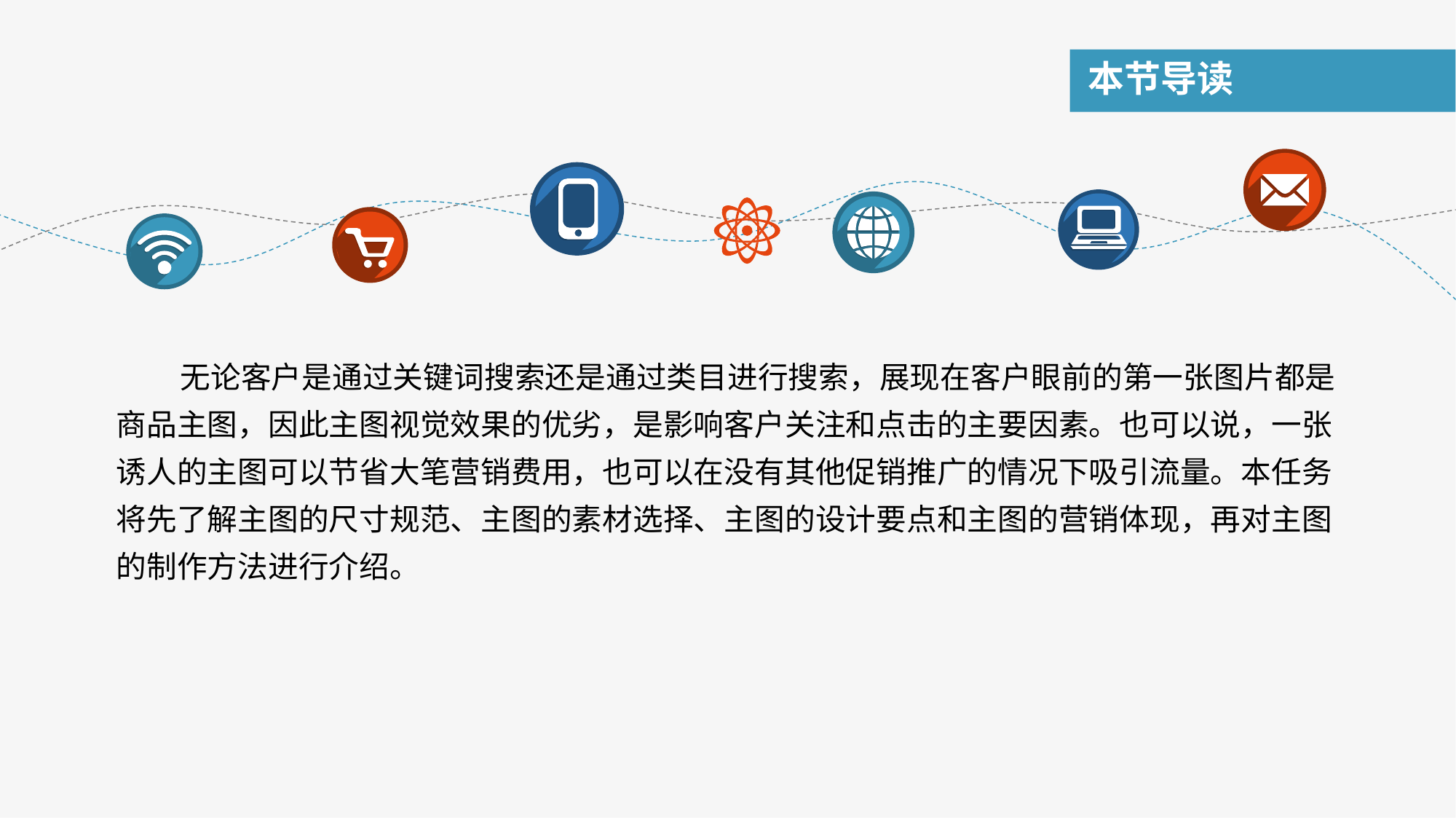

本节导读

无论客户是通过关键词搜索还是通过类目进行搜索，展现在客户眼前的第一张图片都是商品主图，因此主图视觉效果的优劣，是影响客户关注和点击的主要因素。也可以说，一张诱人的主图可以节省大笔营销费用，也可以在没有其他促销推广的情况下吸引流量。本任务将先了解主图的尺寸规范、主图的素材选择、主图的设计要点和主图的营销体现，再对主图的制作方法进行介绍。